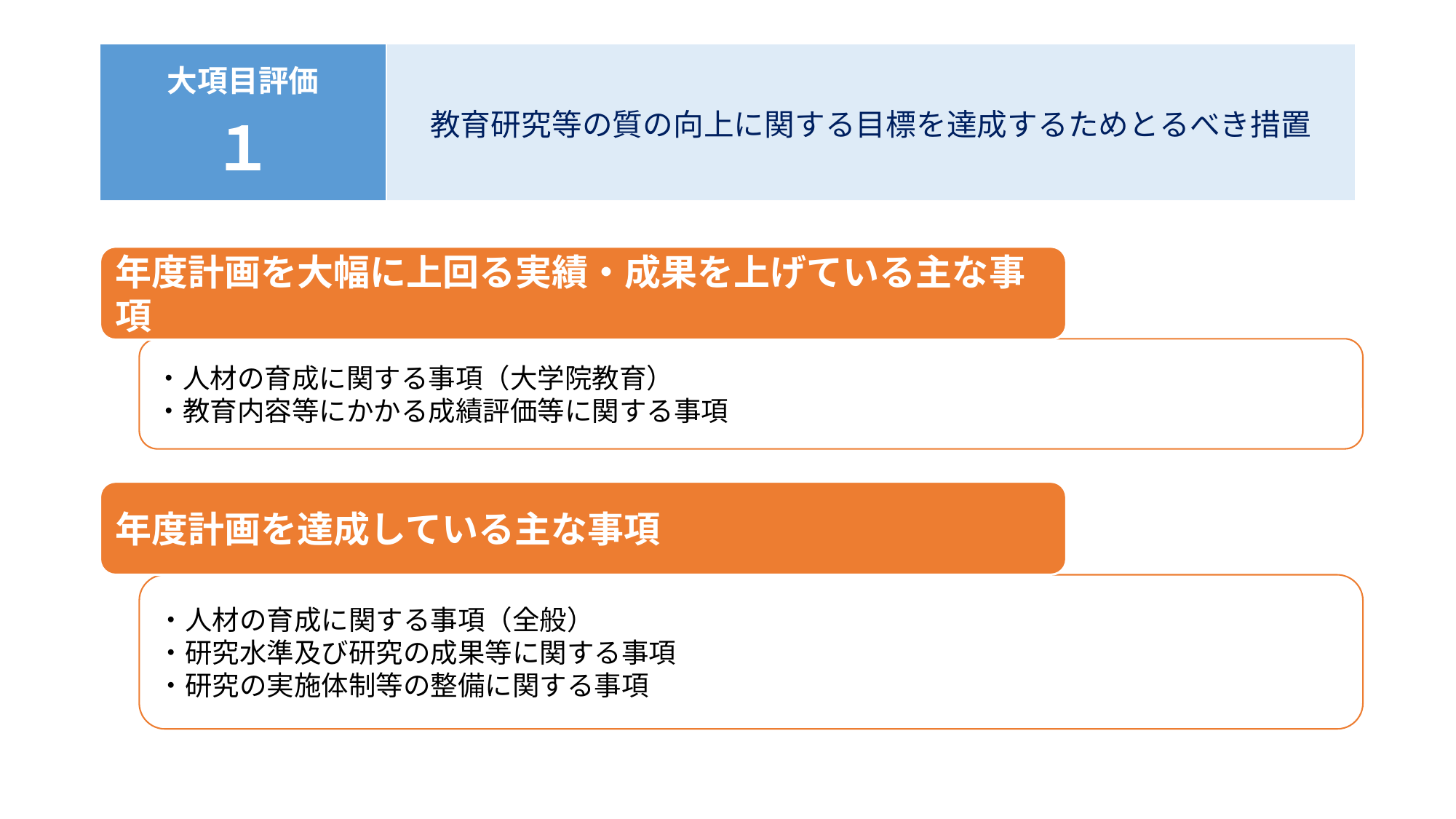

#
| 大項目評価 １ | 教育研究等の質の向上に関する目標を達成するためとるべき措置 |
| --- | --- |
年度計画を大幅に上回る実績・成果を上げている主な事項
・人材の育成に関する事項（大学院教育）
・教育内容等にかかる成績評価等に関する事項
年度計画を達成している主な事項
・人材の育成に関する事項（全般）
・研究水準及び研究の成果等に関する事項
・研究の実施体制等の整備に関する事項